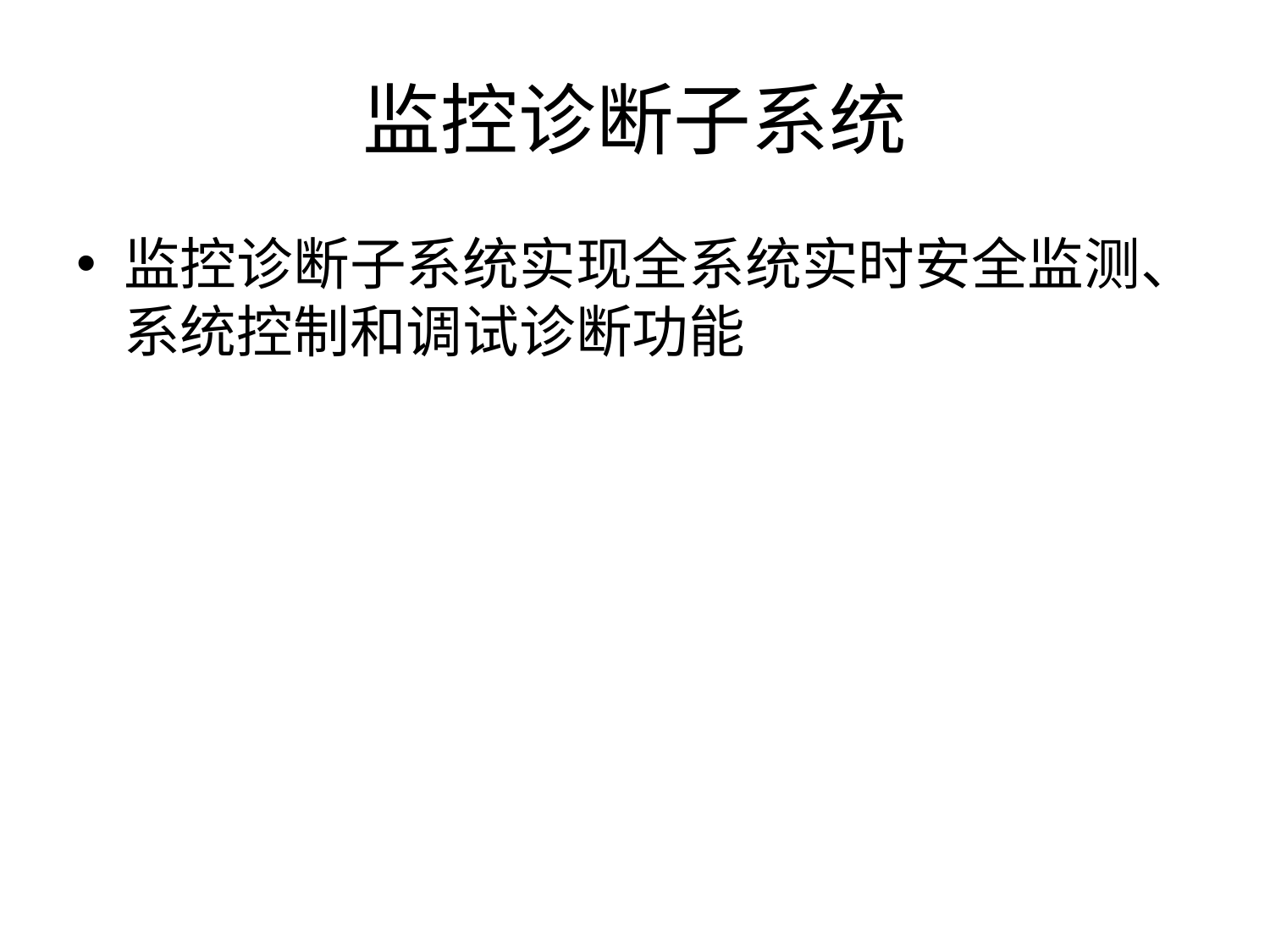

# 监控诊断子系统
监控诊断子系统实现全系统实时安全监测、系统控制和调试诊断功能